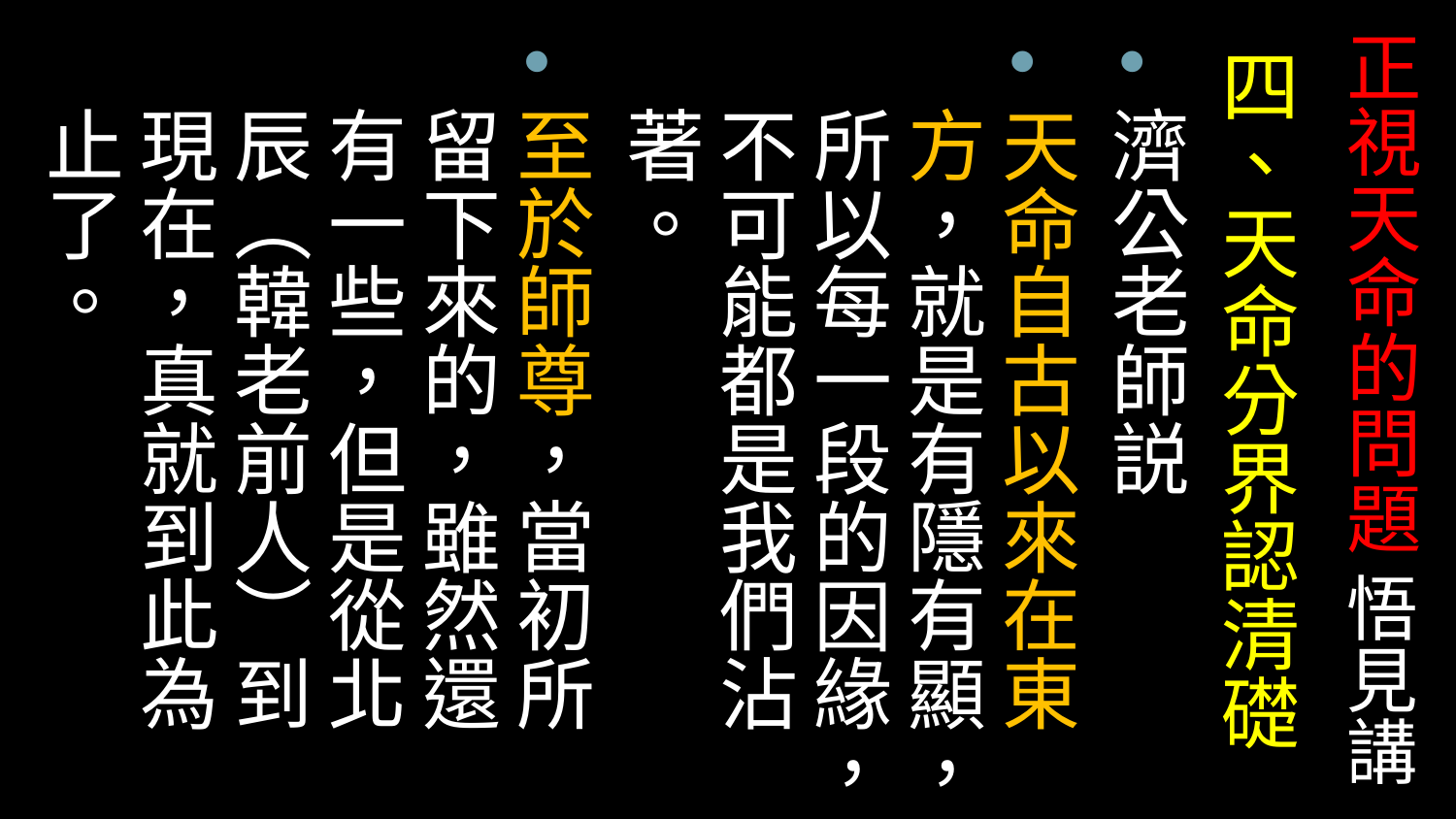

# 正視天命的問題 悟見講
四、天命分界認清礎
濟公老師説
天命自古以來在東方，就是有隱有顯，所以每一段的因緣，不可能都是我們沾著。
至於師尊，當初所留下來的，雖然還有一些，但是從北辰（韓老前人）到現在，真就到此為止了。